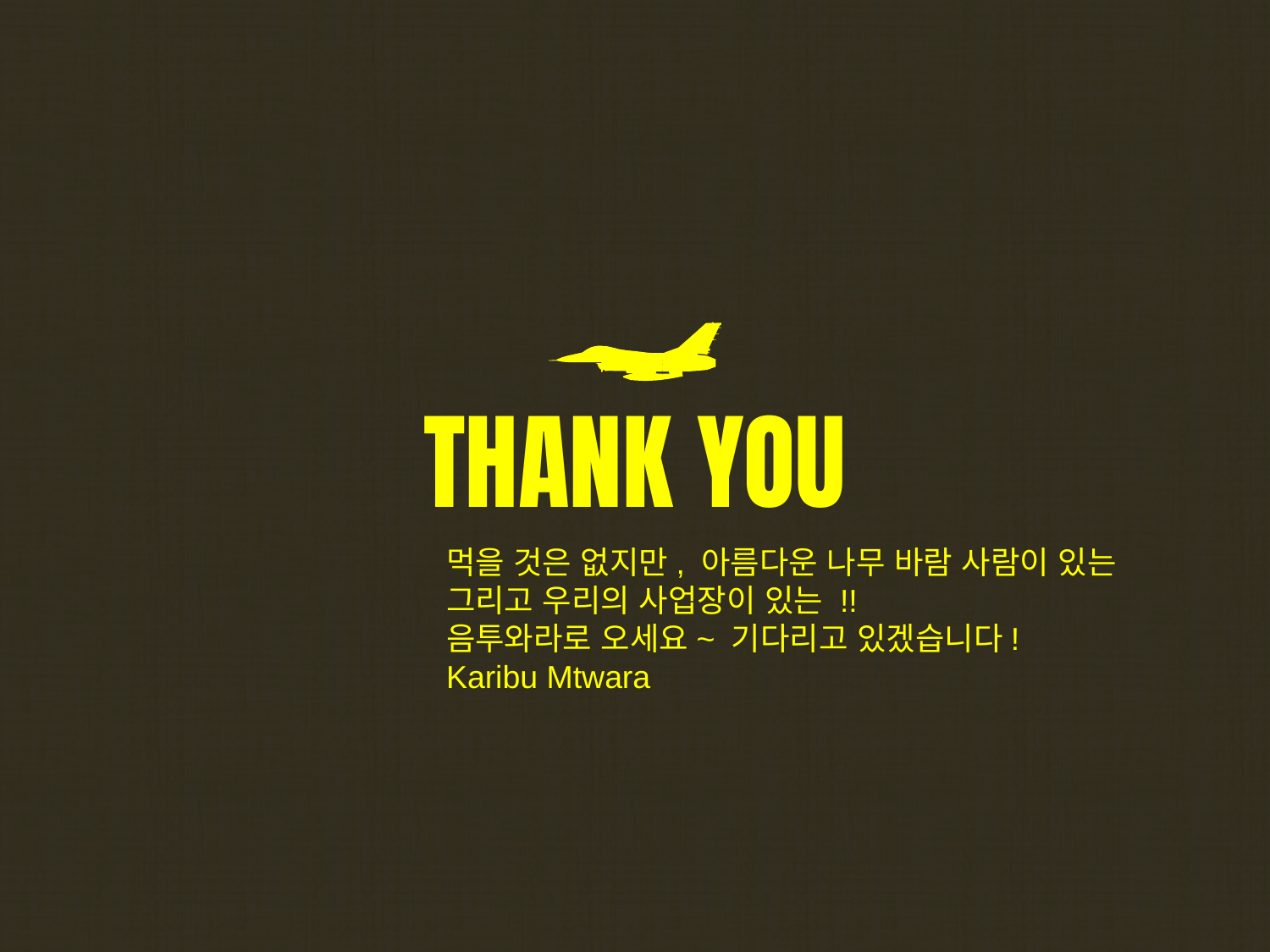

THANK YOU
먹을 것은 없지만, 아름다운 나무 바람 사람이 있는
그리고 우리의 사업장이 있는 !!
음투와라로 오세요~ 기다리고 있겠습니다!
Karibu Mtwara